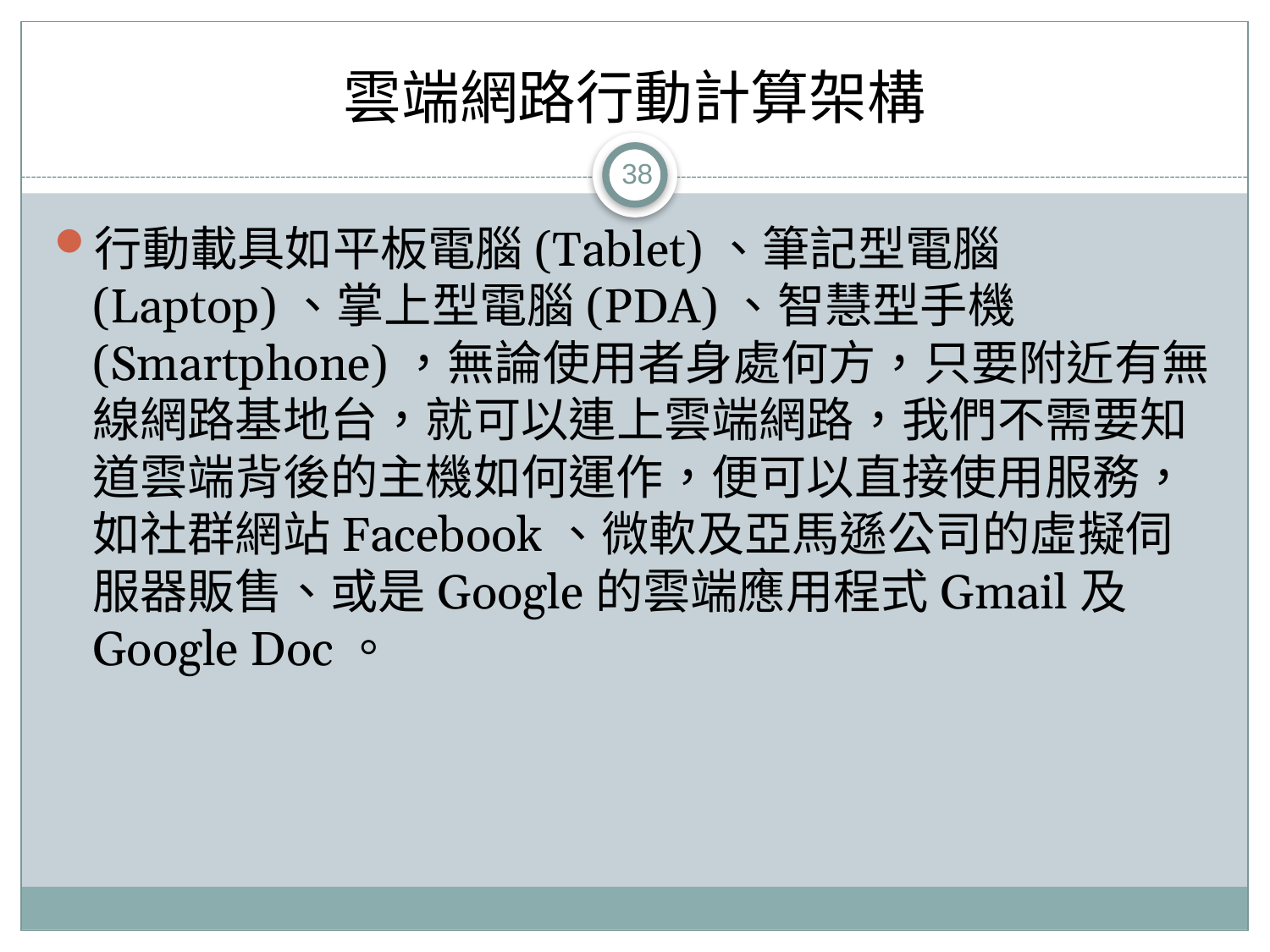

# 雲端網路行動計算架構
38
行動載具如平板電腦(Tablet)、筆記型電腦(Laptop)、掌上型電腦(PDA)、智慧型手機(Smartphone)，無論使用者身處何方，只要附近有無線網路基地台，就可以連上雲端網路，我們不需要知道雲端背後的主機如何運作，便可以直接使用服務，如社群網站Facebook、微軟及亞馬遜公司的虛擬伺服器販售、或是Google的雲端應用程式Gmail及Google Doc。